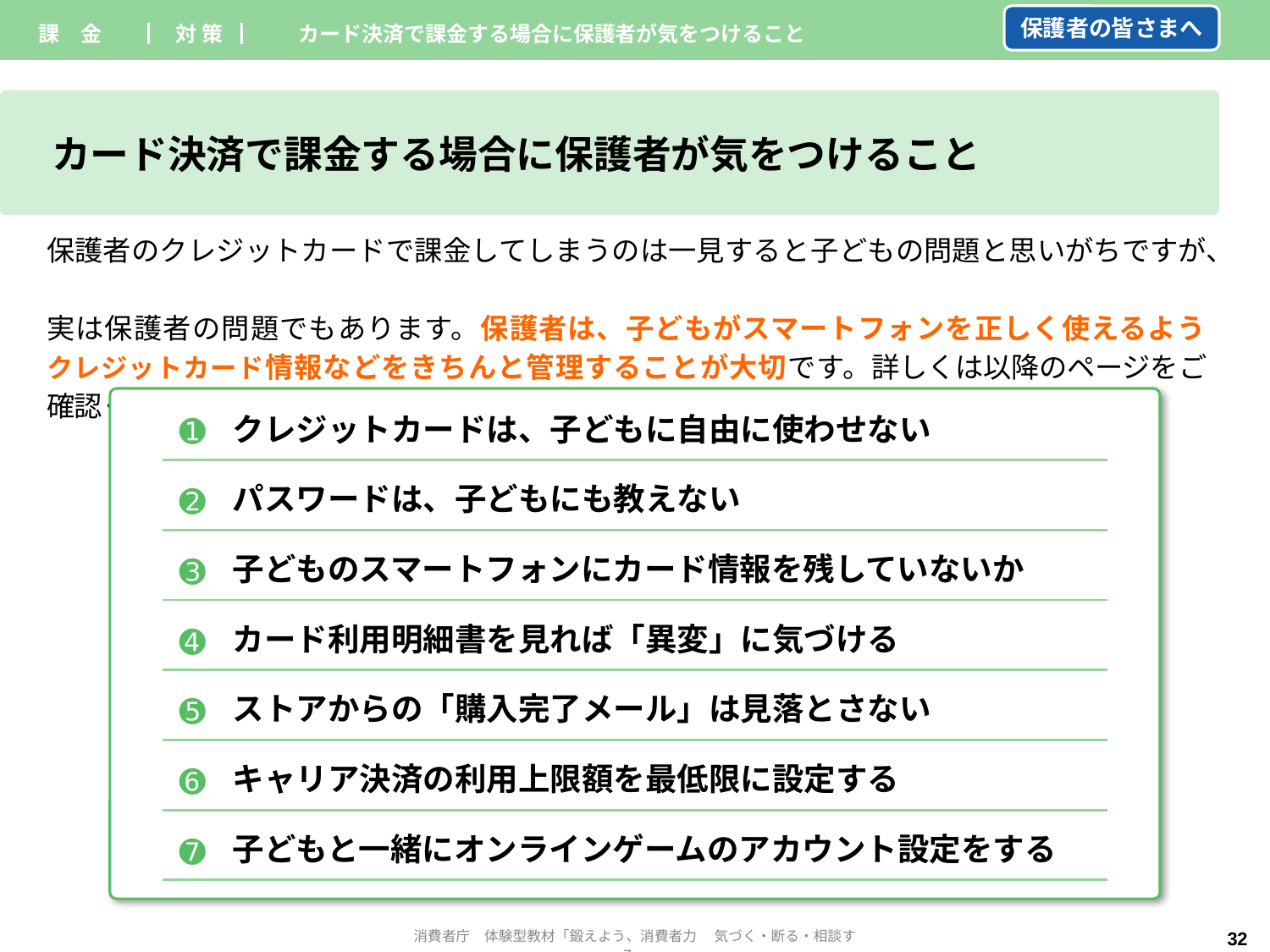

| 課　金 | ▏対 策▕ | カード決済で課金する場合に保護者が気をつけること |  |
| --- | --- | --- | --- |
保護者の皆さまへ

カード決済で課金する場合に保護者が気をつけること
保護者のクレジットカードで課金してしまうのは一見すると子どもの問題と思いがちですが、
実は保護者の問題でもあります。保護者は、子どもがスマートフォンを正しく使えるよう
クレジットカード情報などをきちんと管理することが大切です。詳しくは以降のページをご確認ください。

| ➊ | クレジットカードは、子どもに自由に使わせない |
| --- | --- |
| ➋ | パスワードは、子どもにも教えない |
| ➌ | 子どものスマートフォンにカード情報を残していないか |
| ➍ | カード利用明細書を見れば「異変」に気づける |
| ➎ | ストアからの「購入完了メール」は見落とさない |
| ➏ | キャリア決済の利用上限額を最低限に設定する |
| ➐ | 子どもと一緒にオンラインゲームのアカウント設定をする |